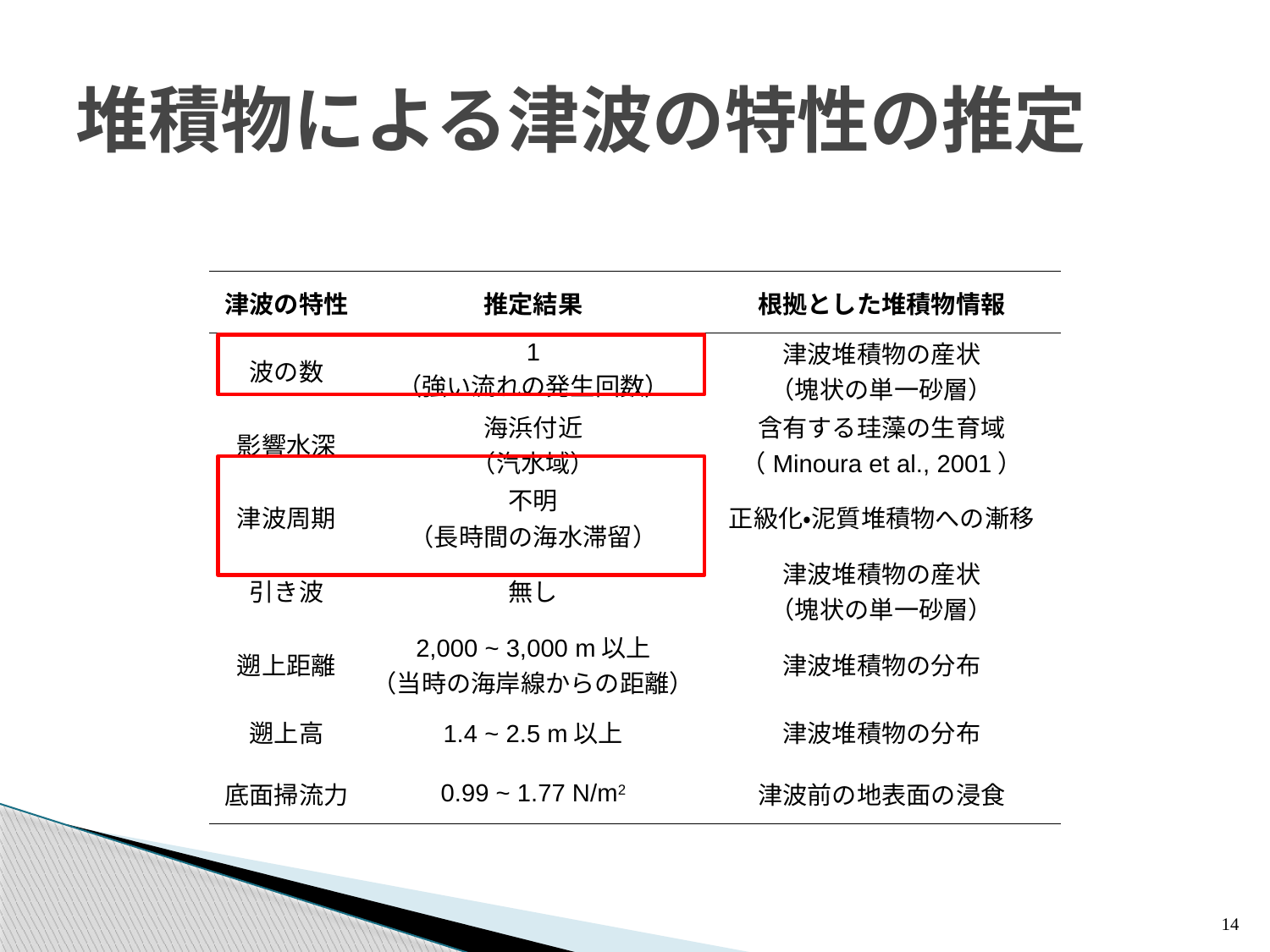

# 堆積物による津波の特性の推定
| 津波の特性 | 推定結果 | 根拠とした堆積物情報 |
| --- | --- | --- |
| 波の数 | 1 （強い流れの発生回数） | 津波堆積物の産状 （塊状の単一砂層） |
| 影響水深 | 海浜付近 （汽水域） | 含有する珪藻の生育域 （Minoura et al., 2001） |
| 津波周期 | 不明 （長時間の海水滞留） | 正級化・泥質堆積物への漸移 |
| 引き波 | 無し | 津波堆積物の産状 （塊状の単一砂層） |
| 遡上距離 | 2,000 ~ 3,000 m以上 （当時の海岸線からの距離） | 津波堆積物の分布 |
| 遡上高 | 1.4 ~ 2.5 m以上 | 津波堆積物の分布 |
| 底面掃流力 | 0.99 ~ 1.77 N/m2 | 津波前の地表面の浸食 |

14